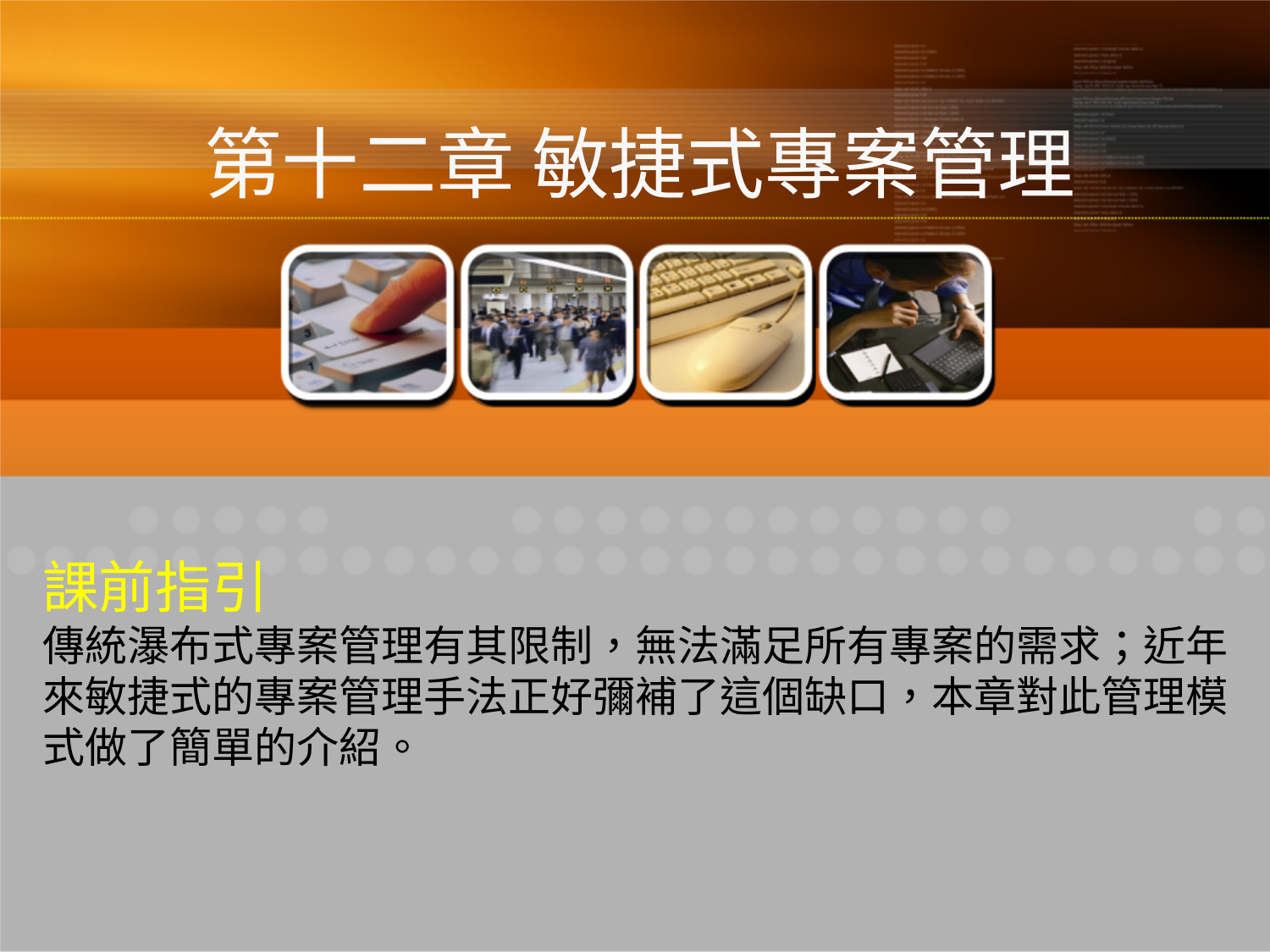

第十二章 敏捷式專案管理
課前指引
傳統瀑布式專案管理有其限制，無法滿足所有專案的需求；近年來敏捷式的專案管理手法正好彌補了這個缺口，本章對此管理模式做了簡單的介紹。